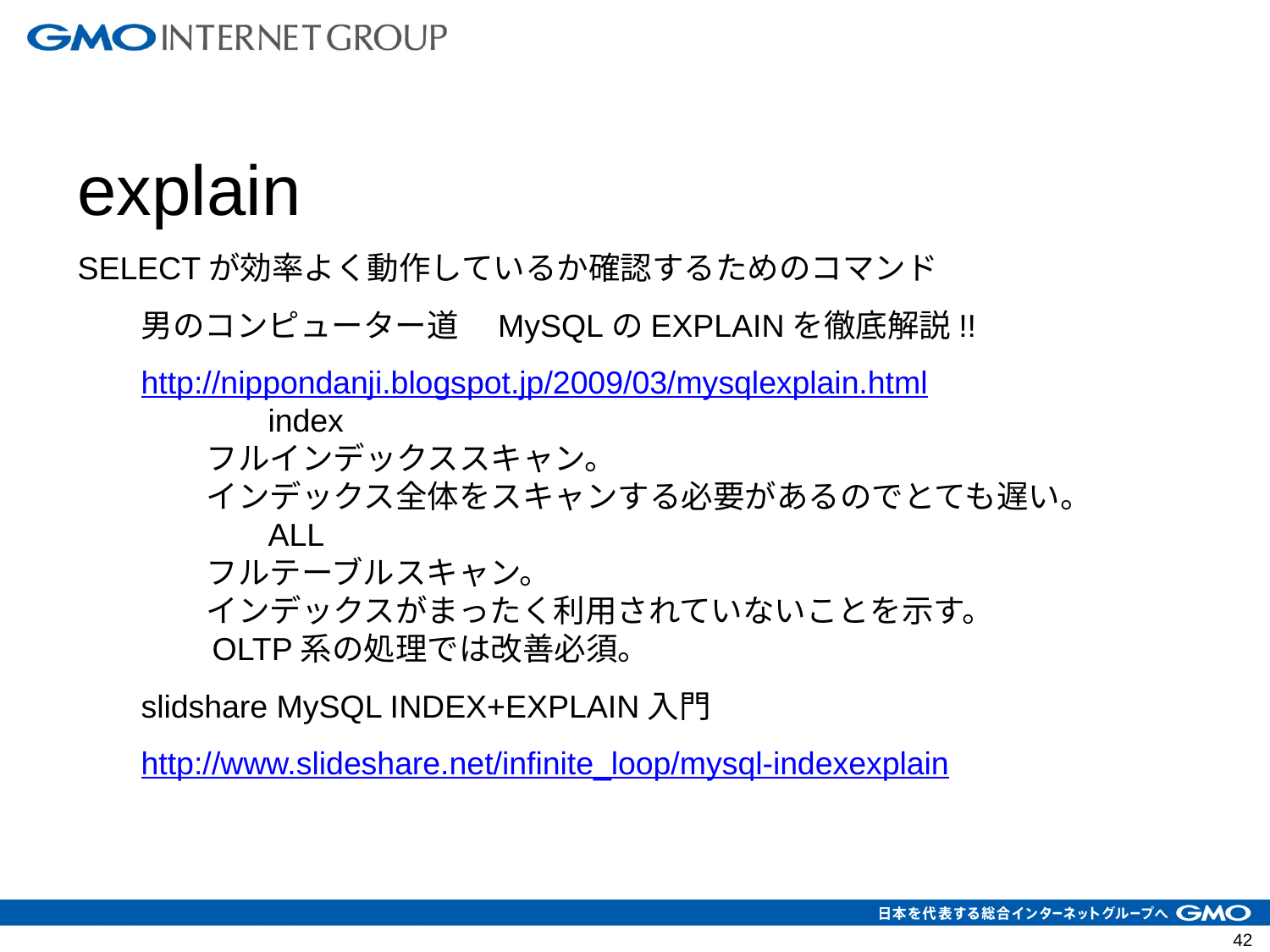

explain
SELECTが効率よく動作しているか確認するためのコマンド
男のコンピューター道　MySQLのEXPLAINを徹底解説!!
http://nippondanji.blogspot.jp/2009/03/mysqlexplain.html
	index
        フルインデックススキャン。
        インデックス全体をスキャンする必要があるのでとても遅い。
	ALL
        フルテーブルスキャン。
        インデックスがまったく利用されていないことを示す。
        OLTP系の処理では改善必須。
slidshare MySQL INDEX+EXPLAIN入門
http://www.slideshare.net/infinite_loop/mysql-indexexplain